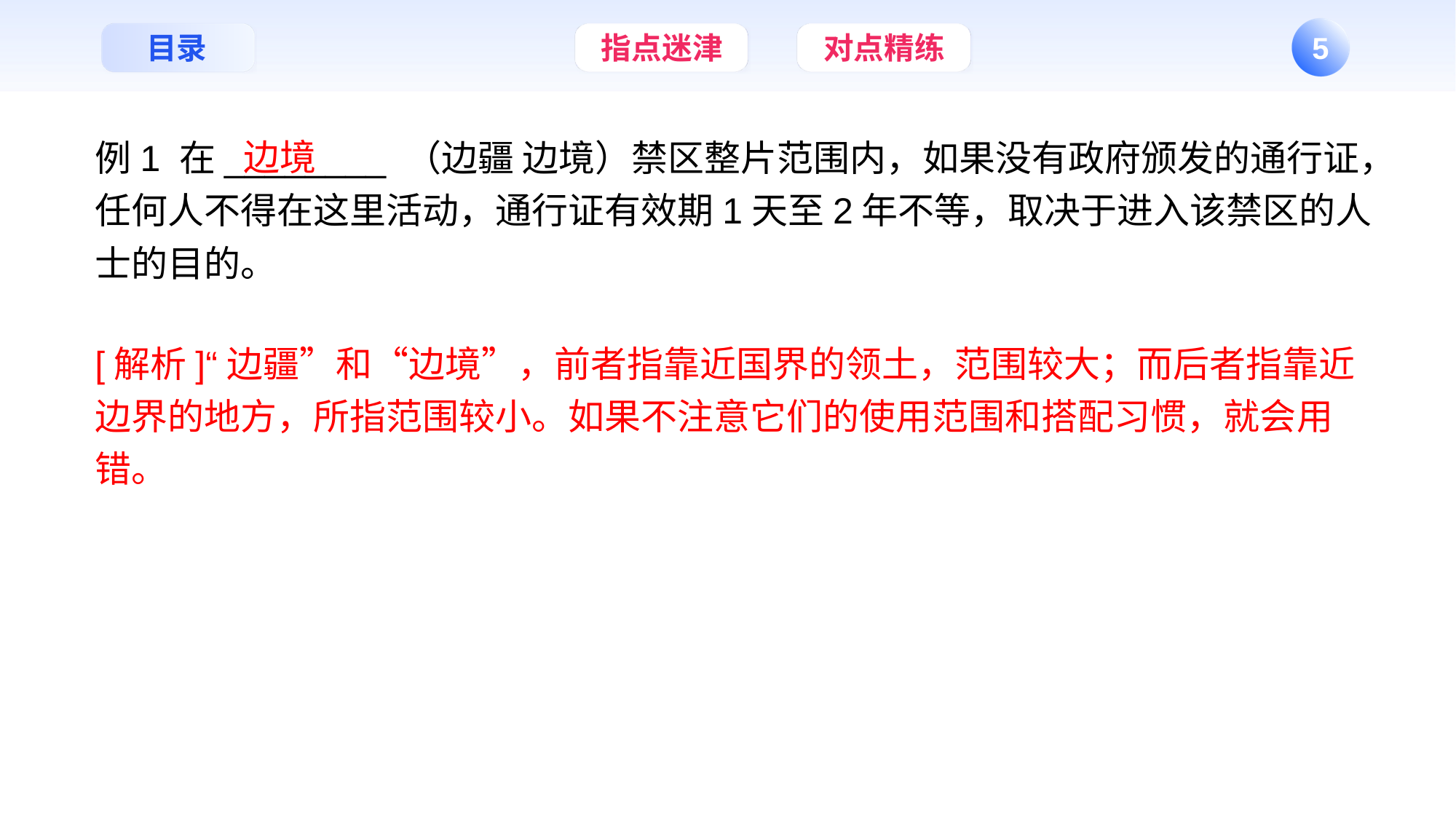

边境
例1 在________ （边疆 边境）禁区整片范围内，如果没有政府颁发的通行证，任何人不得在这里活动，通行证有效期1天至2年不等，取决于进入该禁区的人士的目的。
[解析]“边疆”和“边境”，前者指靠近国界的领土，范围较大；而后者指靠近边界的地方，所指范围较小。如果不注意它们的使用范围和搭配习惯，就会用错。